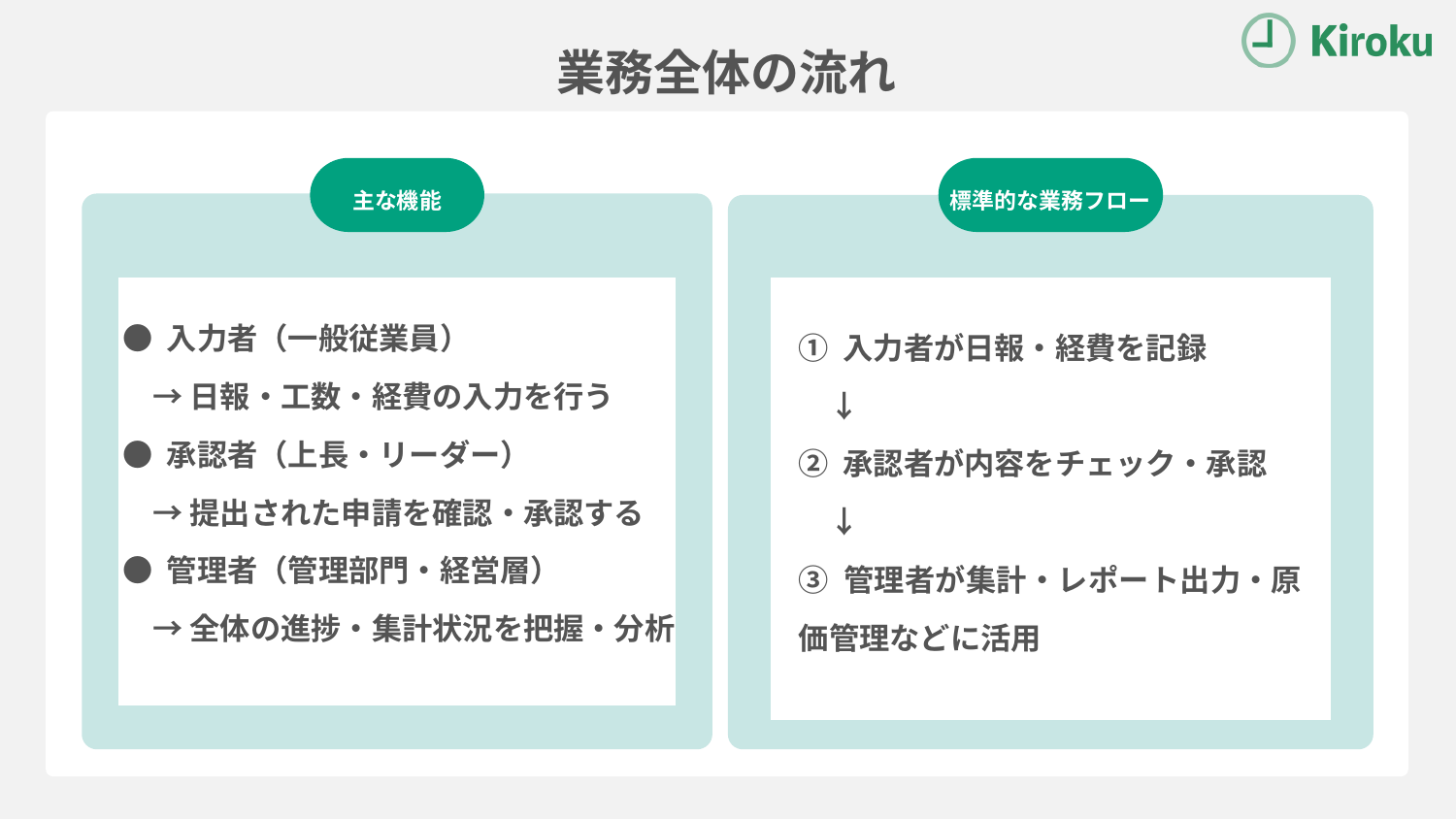

業務全体の流れ

標準的な業務フロー

主な機能

① 入力者が日報・経費を記録
　↓
② 承認者が内容をチェック・承認
　↓
③ 管理者が集計・レポート出力・原価管理などに活用

● 入力者（一般従業員）
　→ 日報・工数・経費の入力を行う
● 承認者（上長・リーダー）
　→ 提出された申請を確認・承認する
● 管理者（管理部門・経営層）
　→ 全体の進捗・集計状況を把握・分析